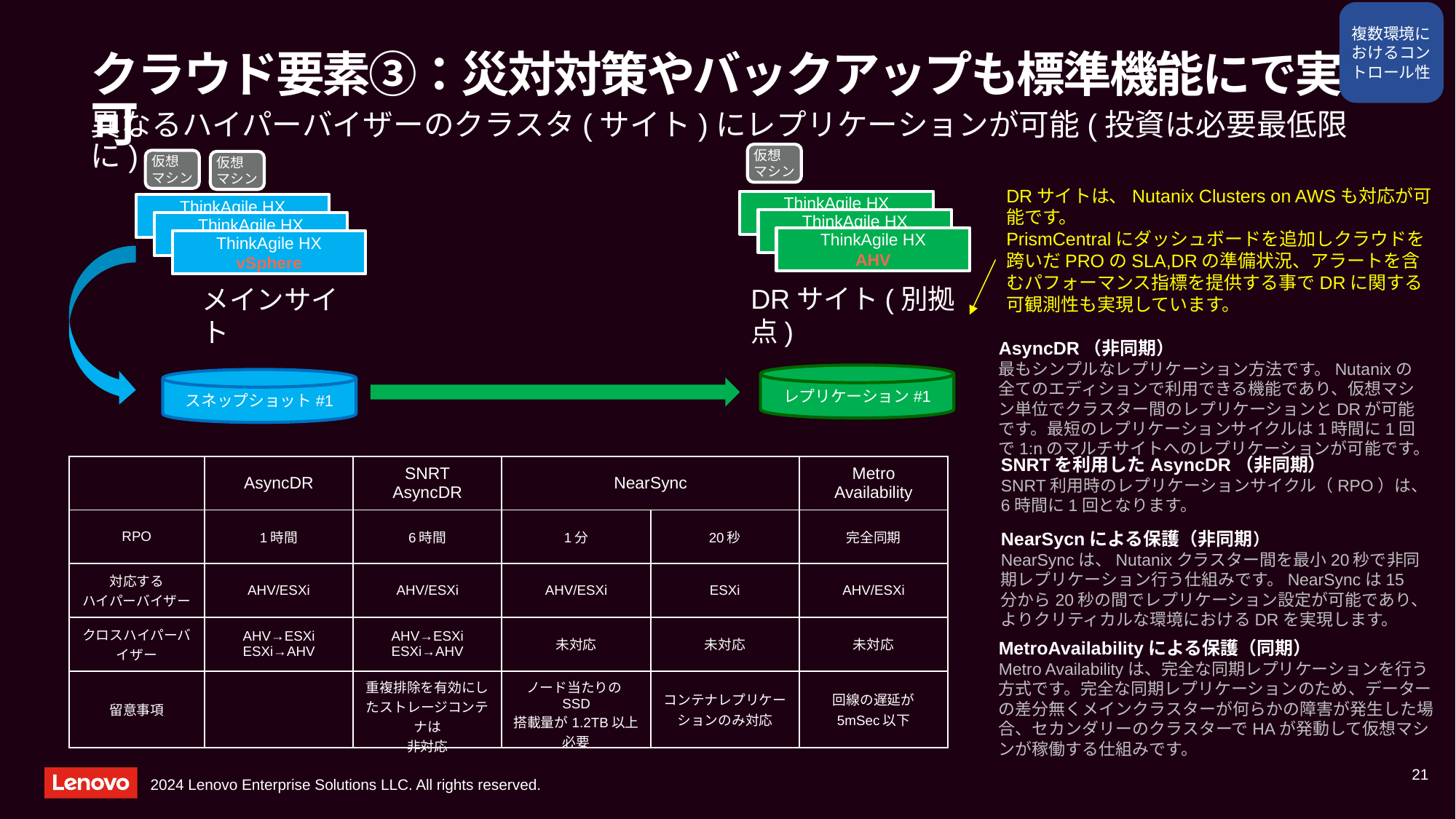

複数環境におけるコントロール性
# クラウド要素③：災対対策やバックアップも標準機能にで実行可
異なるハイパーバイザーのクラスタ(サイト)にレプリケーションが可能(投資は必要最低限に)
仮想
マシン
仮想
マシン
仮想
マシン
DRサイトは、Nutanix Clusters on AWSも対応が可能です。
PrismCentralにダッシュボードを追加しクラウドを跨いだPROのSLA,DRの準備状況、アラートを含むパフォーマンス指標を提供する事でDRに関する可観測性も実現しています。

ThinkAgile HX
(Nutanix)
ThinkAgile HX
(Nutanix)
ThinkAgile HX
(Nutanix)
ThinkAgile HX
(Nutanix)
ThinkAgile HX
AHV
ThinkAgile HX
vSphere

DRサイト(別拠点)
メインサイト
AsyncDR（非同期）
最もシンプルなレプリケーション方法です。Nutanixの全てのエディションで利用できる機能であり、仮想マシン単位でクラスター間のレプリケーションとDRが可能です。最短のレプリケーションサイクルは1時間に1回で1:nのマルチサイトへのレプリケーションが可能です。
レプリケーション#1
スネップショット#1

SNRTを利用したAsyncDR（非同期）
SNRT利用時のレプリケーションサイクル（RPO）は、6時間に1回となります。
|  | AsyncDR | SNRT AsyncDR | NearSync |  | Metro Availability |
| --- | --- | --- | --- | --- | --- |
| RPO | 1時間 | 6時間 | 1分 | 20秒 | 完全同期 |
| 対応する ハイパーバイザー | AHV/ESXi | AHV/ESXi | AHV/ESXi | ESXi | AHV/ESXi |
| クロスハイパーバイザー | AHV→ESXi ESXi→AHV | AHV→ESXi ESXi→AHV | 未対応 | 未対応 | 未対応 |
| 留意事項 |  | 重複排除を有効にしたストレージコンテナは 非対応 | ノード当たりのSSD 搭載量が1.2TB以上必要 | コンテナレプリケーションのみ対応 | 回線の遅延が 5mSec以下 |
NearSycnによる保護（非同期）
NearSyncは、Nutanixクラスター間を最小20秒で非同期レプリケーション行う仕組みです。NearSyncは15分から20秒の間でレプリケーション設定が可能であり、よりクリティカルな環境におけるDRを実現します。
MetroAvailabilityによる保護（同期）
Metro Availabilityは、完全な同期レプリケーションを行う方式です。完全な同期レプリケーションのため、データーの差分無くメインクラスターが何らかの障害が発生した場合、セカンダリーのクラスターでHAが発動して仮想マシンが稼働する仕組みです。
21